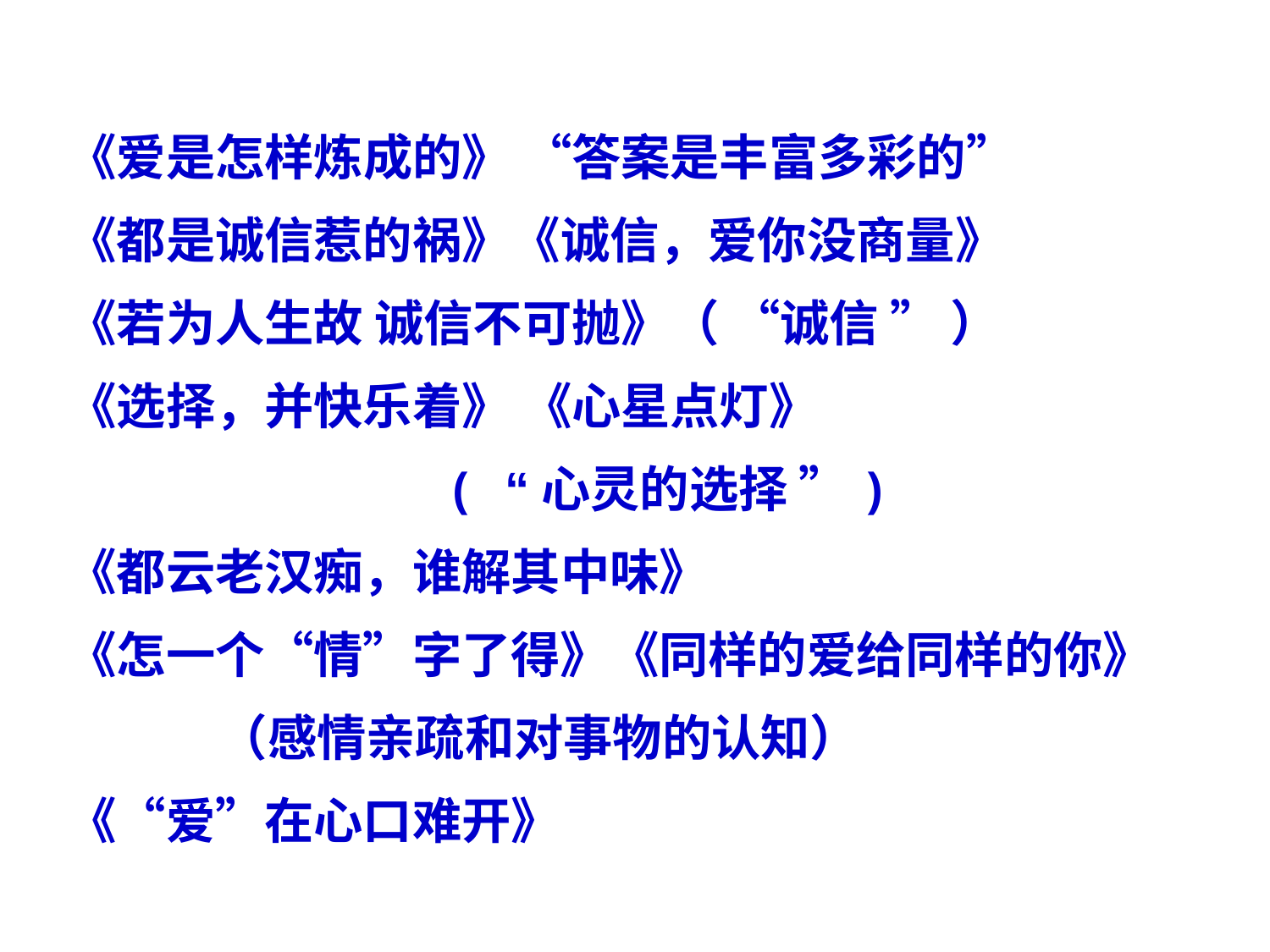

《爱是怎样炼成的》 “答案是丰富多彩的”
《都是诚信惹的祸》《诚信，爱你没商量》
《若为人生故 诚信不可抛》（ “诚信 ” ）
《选择，并快乐着》 《心星点灯》
              　　　　( “心灵的选择 ”)
《都云老汉痴，谁解其中味》
《怎一个“情”字了得》《同样的爱给同样的你》
        　（感情亲疏和对事物的认知）
《“爱”在心口难开》